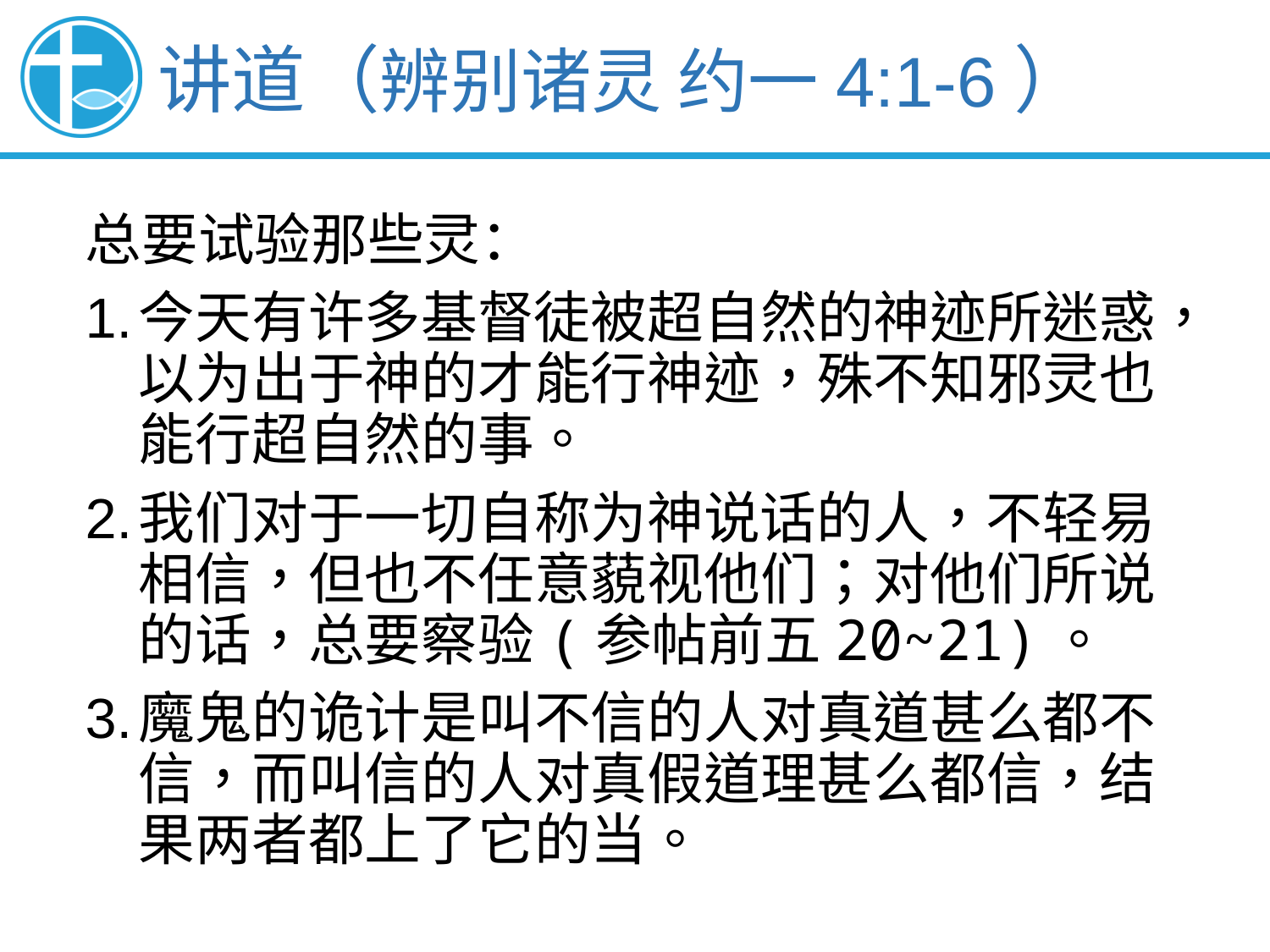

讲道（辨别诸灵 约一4:1-6）
总要试验那些灵：
今天有许多基督徒被超自然的神迹所迷惑，以为出于神的才能行神迹，殊不知邪灵也能行超自然的事。
我们对于一切自称为神说话的人，不轻易相信，但也不任意藐视他们；对他们所说的话，总要察验(参帖前五20~21)。
魔鬼的诡计是叫不信的人对真道甚么都不信，而叫信的人对真假道理甚么都信，结果两者都上了它的当。